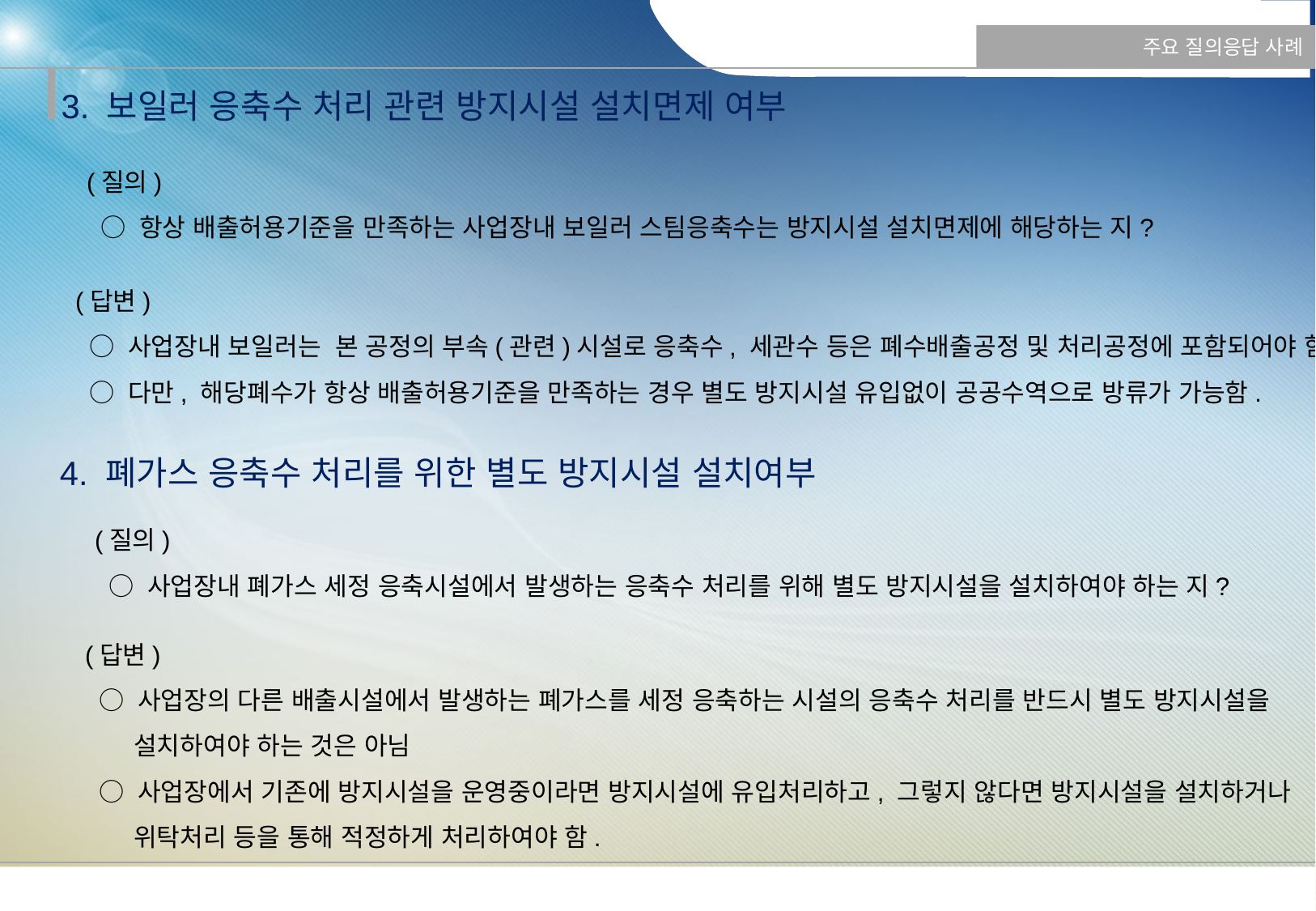

주요 질의응답 사례
3. 보일러 응축수 처리 관련 방지시설 설치면제 여부
(질의)
  ○ 항상 배출허용기준을 만족하는 사업장내 보일러 스팀응축수는 방지시설 설치면제에 해당하는 지?

(답변)
  ○ 사업장내 보일러는  본 공정의 부속(관련)시설로 응축수, 세관수 등은 폐수배출공정 및 처리공정에 포함되어야 함
  ○ 다만, 해당폐수가 항상 배출허용기준을 만족하는 경우 별도 방지시설 유입없이 공공수역으로 방류가 가능함.
4. 폐가스 응축수 처리를 위한 별도 방지시설 설치여부
(질의)
  ○ 사업장내 폐가스 세정 응축시설에서 발생하는 응축수 처리를 위해 별도 방지시설을 설치하여야 하는 지?
(답변)
  ○ 사업장의 다른 배출시설에서 발생하는 폐가스를 세정 응축하는 시설의 응축수 처리를 반드시 별도 방지시설을
      설치하여야 하는 것은 아님
  ○ 사업장에서 기존에 방지시설을 운영중이라면 방지시설에 유입처리하고, 그렇지 않다면 방지시설을 설치하거나
      위탁처리 등을 통해 적정하게 처리하여야 함.